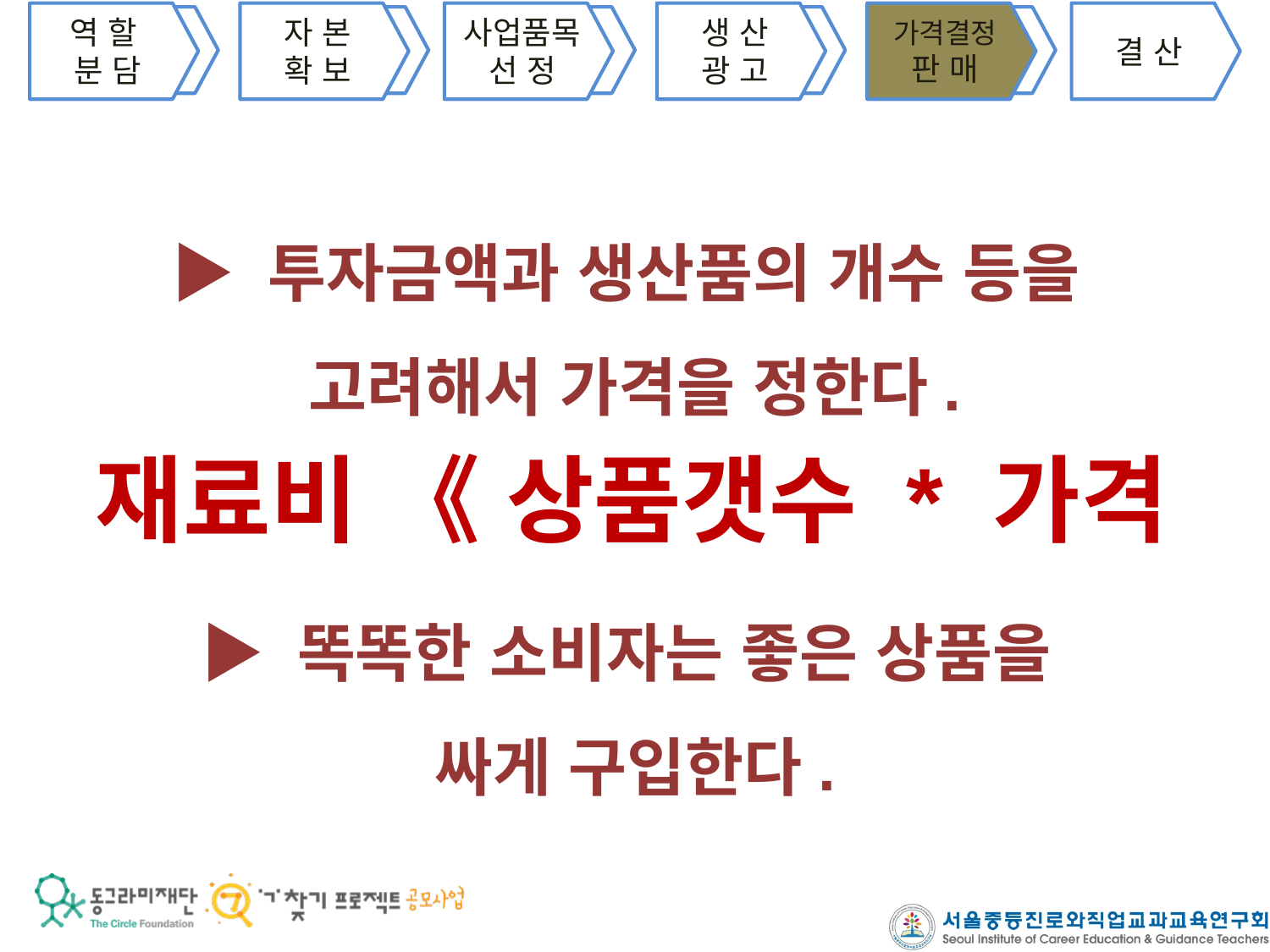

역 할
분 담
자 본
확 보
사업품목
선 정
생 산
광 고
가격결정
판 매
결 산

▶ 투자금액과 생산품의 개수 등을
고려해서 가격을 정한다.

▶ 똑똑한 소비자는 좋은 상품을
싸게 구입한다.
재료비 《 상품갯수 * 가격